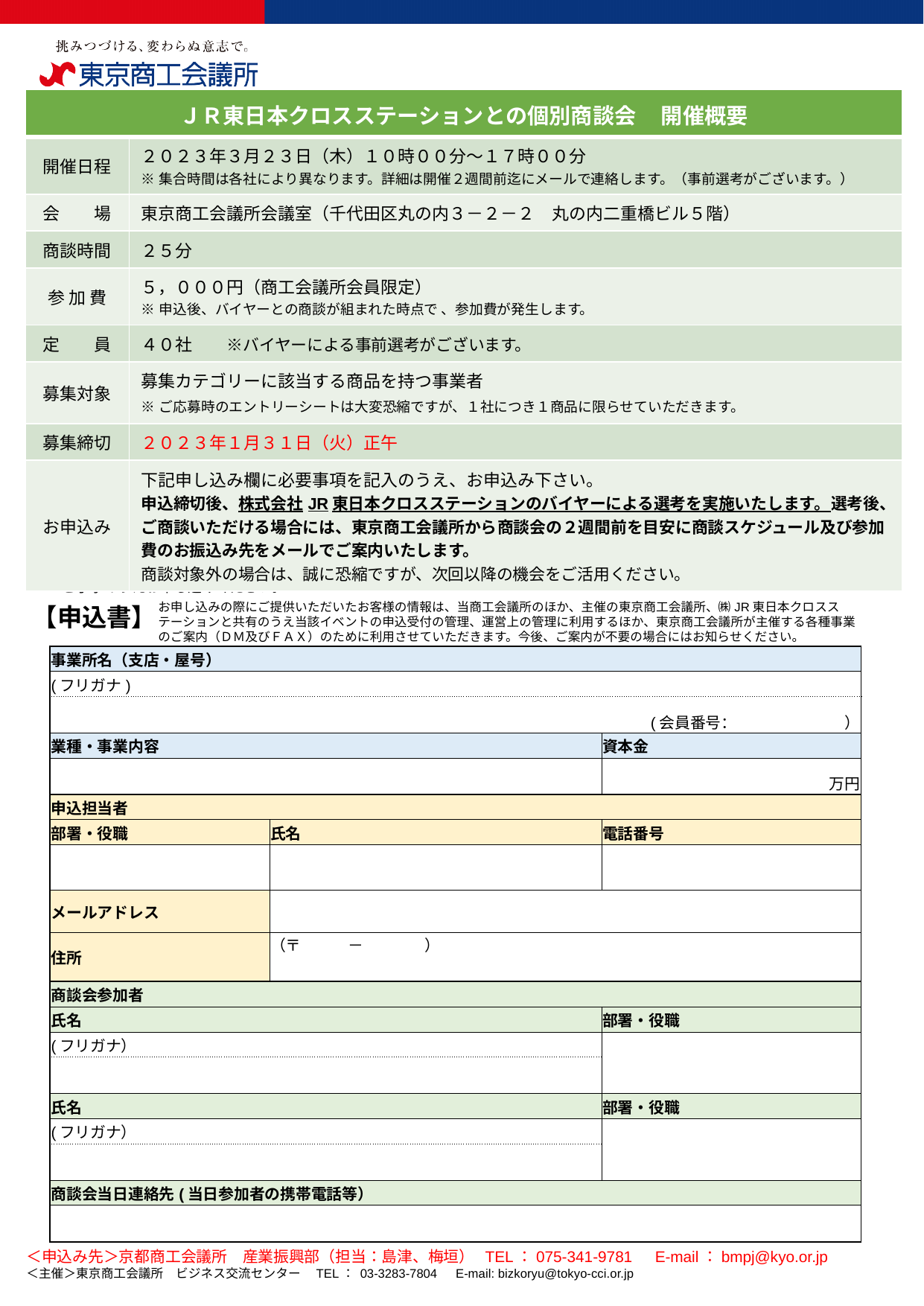

| ＪＲ東日本クロスステーションとの個別商談会　開催概要 |  |
| --- | --- |
| 開催日程 | ２０２３年３月２３日（木）１０時００分～１７時００分 ※集合時間は各社により異なります。詳細は開催２週間前迄にメールで連絡します。（事前選考がございます。） |
| 会　　場 | 東京商工会議所会議室（千代田区丸の内３－２－２　丸の内二重橋ビル５階） |
| 商談時間 | ２５分 |
| 参 加 費 | ５，０００円（商工会議所会員限定） ※申込後、バイヤーとの商談が組まれた時点で 、参加費が発生します。 |
| 定　　員 | ４０社　　※バイヤーによる事前選考がございます。 |
| 募集対象 | 募集カテゴリーに該当する商品を持つ事業者 ※ご応募時のエントリーシートは大変恐縮ですが、１社につき１商品に限らせていただきます。 |
| 募集締切 | ２０２３年１月３１日（火）正午 |
| お申込み | 下記申し込み欄に必要事項を記入のうえ、お申込み下さい。 申込締切後、株式会社JR東日本クロスステーションのバイヤーによる選考を実施いたします。選考後、ご商談いただける場合には、東京商工会議所から商談会の２週間前を目安に商談スケジュール及び参加費のお振込み先をメールでご案内いたします。 商談対象外の場合は、誠に恐縮ですが、次回以降の機会をご活用ください。 |
◆商談会当日は、会社案内やサンプル、商品パンフレットをご持参ください。
◆会場内外問わず、調理行為、危険物の持ち込みは出来ません。
◆本商談会を契機に発生した取引等に関するトラブル・損害について、東京商工会議所は一切責任を負いかねますので、
　ご了承のうえお申し込みください。
お申し込みの際にご提供いただいたお客様の情報は、当商工会議所のほか、主催の東京商工会議所、㈱JR東日本クロスステーションと共有のうえ当該イベントの申込受付の管理、運営上の管理に利用するほか、東京商工会議所が主催する各種事業のご案内（ＤＭ及びＦＡＸ）のために利用させていただきます。今後、ご案内が不要の場合にはお知らせください。
【申込書】
| 事業所名（支店・屋号） |  |  |
| --- | --- | --- |
| (フリガナ) |  |  |
| (会員番号：　　　　　　　） |  |  |
| 業種・事業内容 |  | 資本金 |
|  |  | 万円 |
| 申込担当者 |  |  |
| 部署・役職 | 氏名 | 電話番号 |
|  |  |  |
| メールアドレス |  |  |
| 住所 | （〒　　　－　　　　） |  |
| 商談会参加者 |  |  |
| 氏名 |  | 部署・役職 |
| (フリガナ） |  |  |
|  |  |  |
| 氏名 |  | 部署・役職 |
| (フリガナ） |  |  |
|  |  |  |
| 商談会当日連絡先(当日参加者の携帯電話等） |  |  |
|  |  |  |
＜申込み先＞京都商工会議所　産業振興部（担当：島津、梅垣）  TEL：075-341-9781　E-mail：bmpj@kyo.or.jp
＜主催＞東京商工会議所　ビジネス交流センター　TEL： 03-3283-7804　E-mail: bizkoryu@tokyo-cci.or.jp